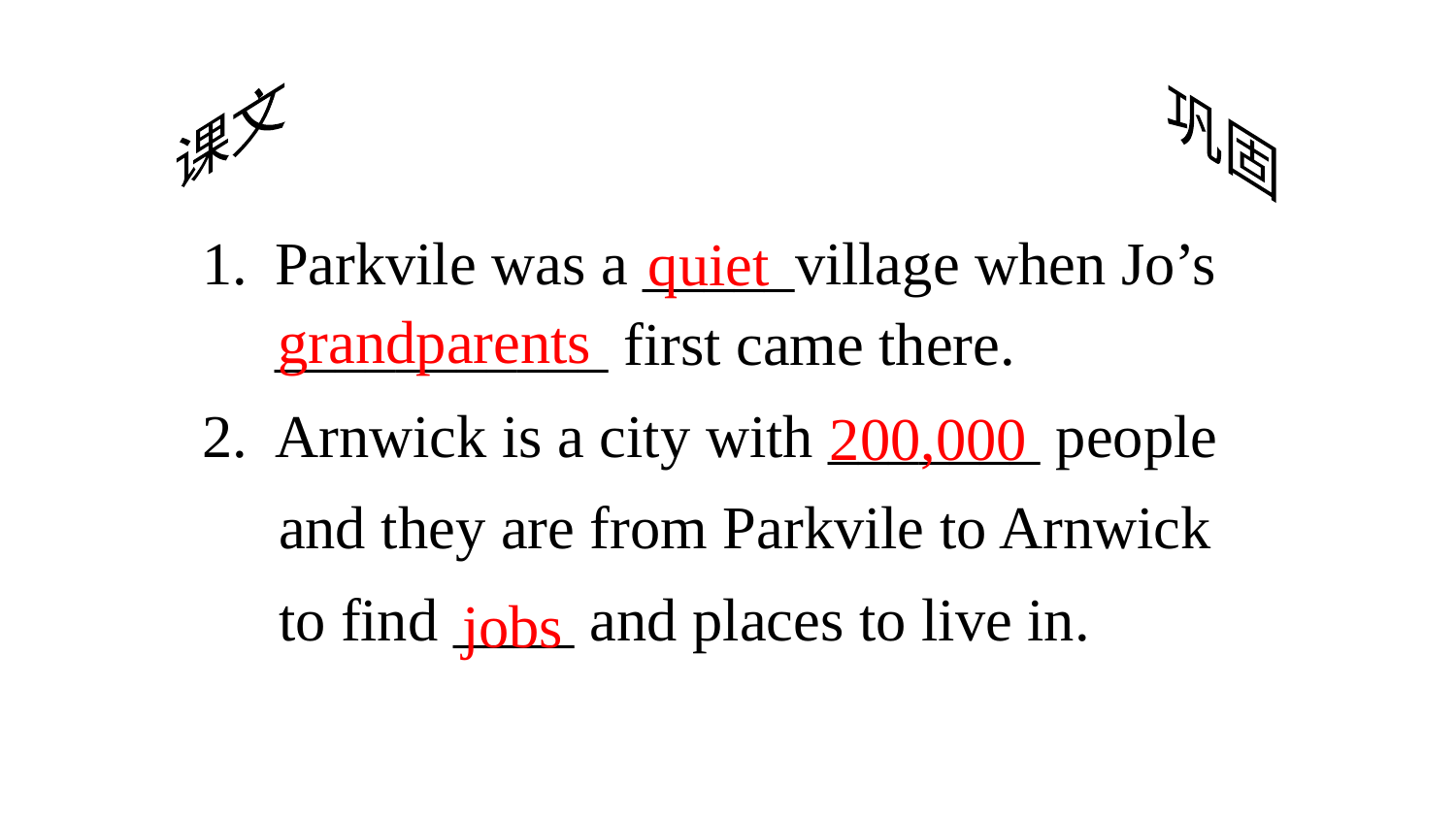

课文
巩固
Parkvile was a _____village when Jo’s ___________ first came there.
Arnwick is a city with _______ people
     and they are from Parkvile to Arnwick
     to find ____ and places to live in.
quiet
grandparents
200,000
jobs